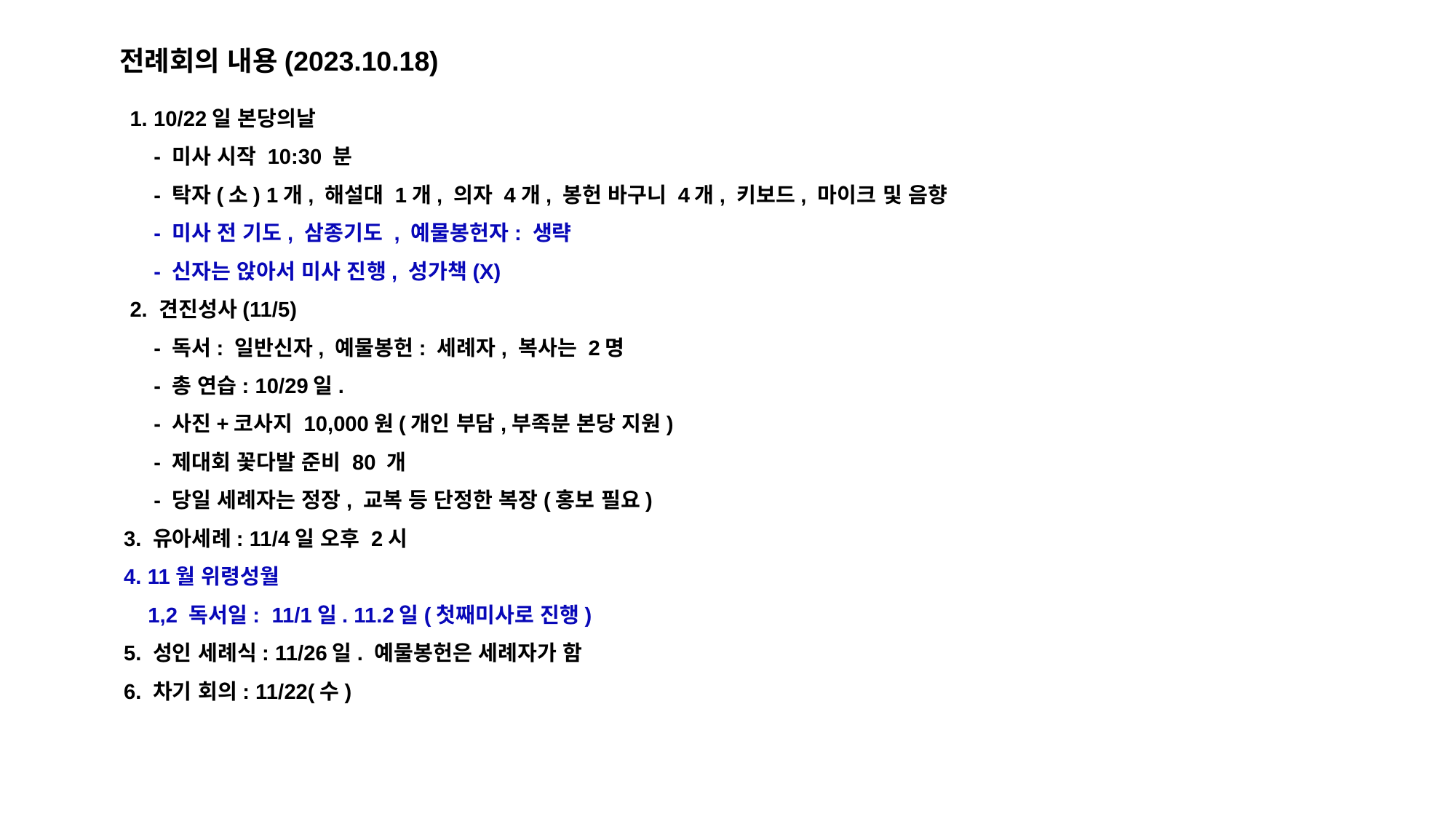

# 전례회의 내용(2023.10.18)
 1. 10/22일 본당의날
     - 미사 시작 10:30 분
     - 탁자(소) 1개, 해설대 1개, 의자 4개, 봉헌 바구니 4개, 키보드, 마이크 및 음향
     - 미사 전 기도, 삼종기도 , 예물봉헌자: 생략
     - 신자는 앉아서 미사 진행, 성가책(X)
 2. 견진성사(11/5)
     - 독서: 일반신자, 예물봉헌: 세례자, 복사는 2명
     - 총 연습: 10/29일.
     - 사진+코사지 10,000원(개인 부담,부족분 본당 지원)
     - 제대회 꽃다발 준비 80 개
     - 당일 세례자는 정장, 교복 등 단정한 복장(홍보 필요)
3. 유아세례: 11/4일 오후 2시
4. 11월 위령성월
    1,2 독서일:  11/1일. 11.2일(첫째미사로 진행)
5. 성인 세례식: 11/26일. 예물봉헌은 세례자가 함
6. 차기 회의: 11/22(수)